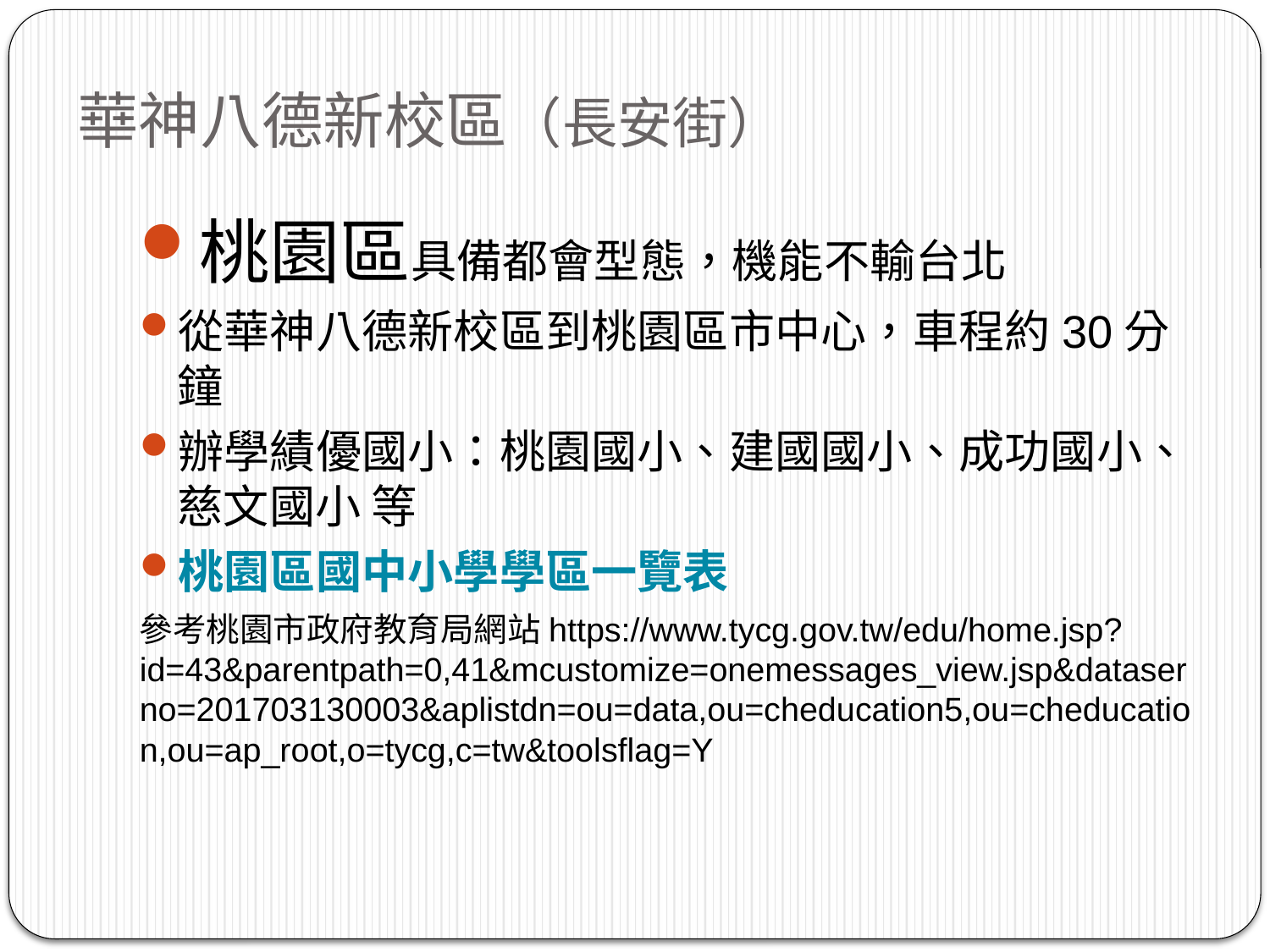

# 華神八德新校區（長安街）
桃園區具備都會型態，機能不輸台北
從華神八德新校區到桃園區市中心，車程約30分鐘
辦學績優國小：桃園國小、建國國小、成功國小、慈文國小 等
桃園區國中小學學區一覽表
參考桃園市政府教育局網站https://www.tycg.gov.tw/edu/home.jsp?id=43&parentpath=0,41&mcustomize=onemessages_view.jsp&dataserno=201703130003&aplistdn=ou=data,ou=cheducation5,ou=cheducation,ou=ap_root,o=tycg,c=tw&toolsflag=Y